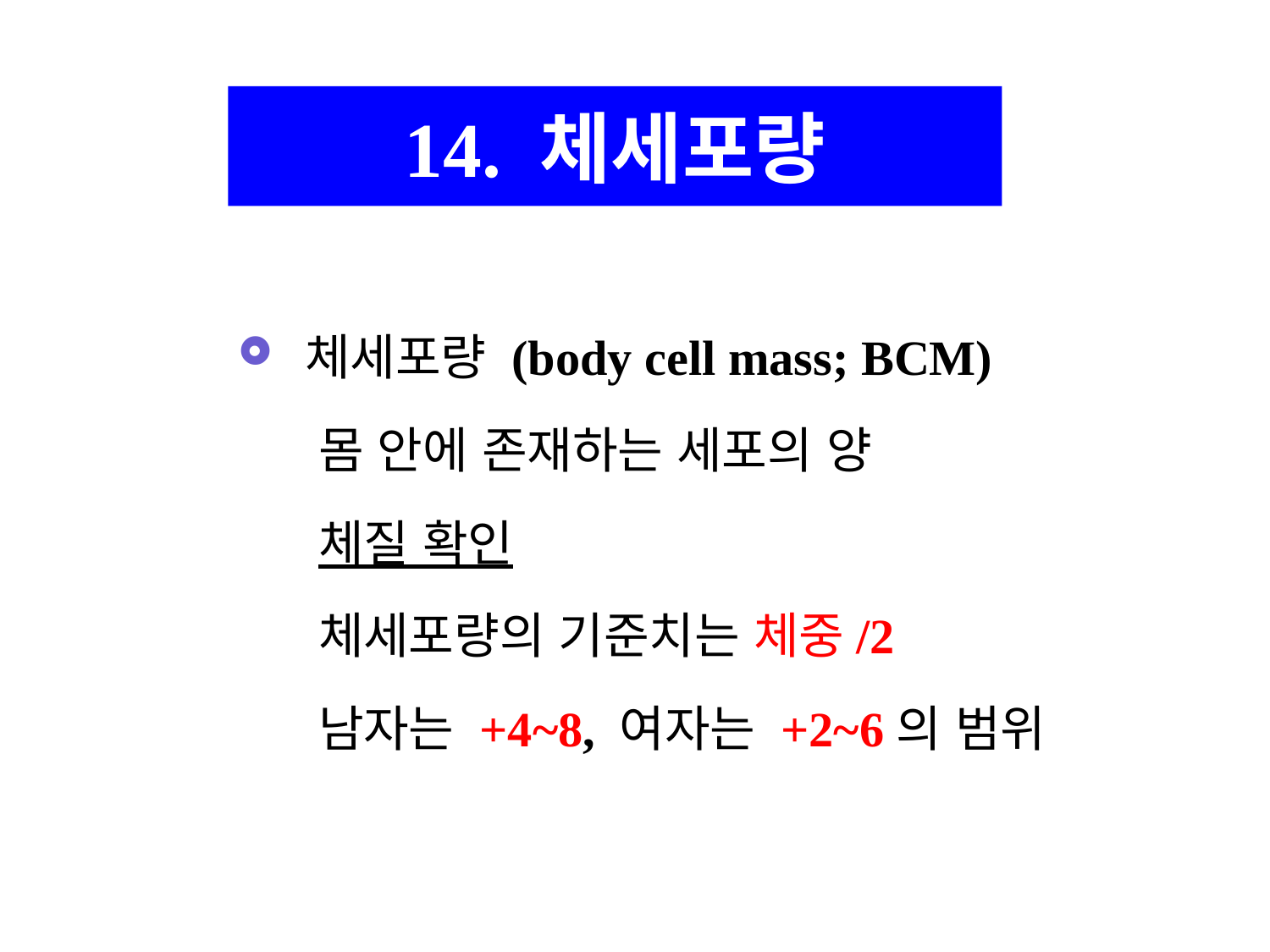

14. 체세포량

체세포량 (body cell mass; BCM)
     몸 안에 존재하는 세포의 양
     체질 확인
     체세포량의 기준치는 체중/2
     남자는 +4~8, 여자는 +2~6의 범위